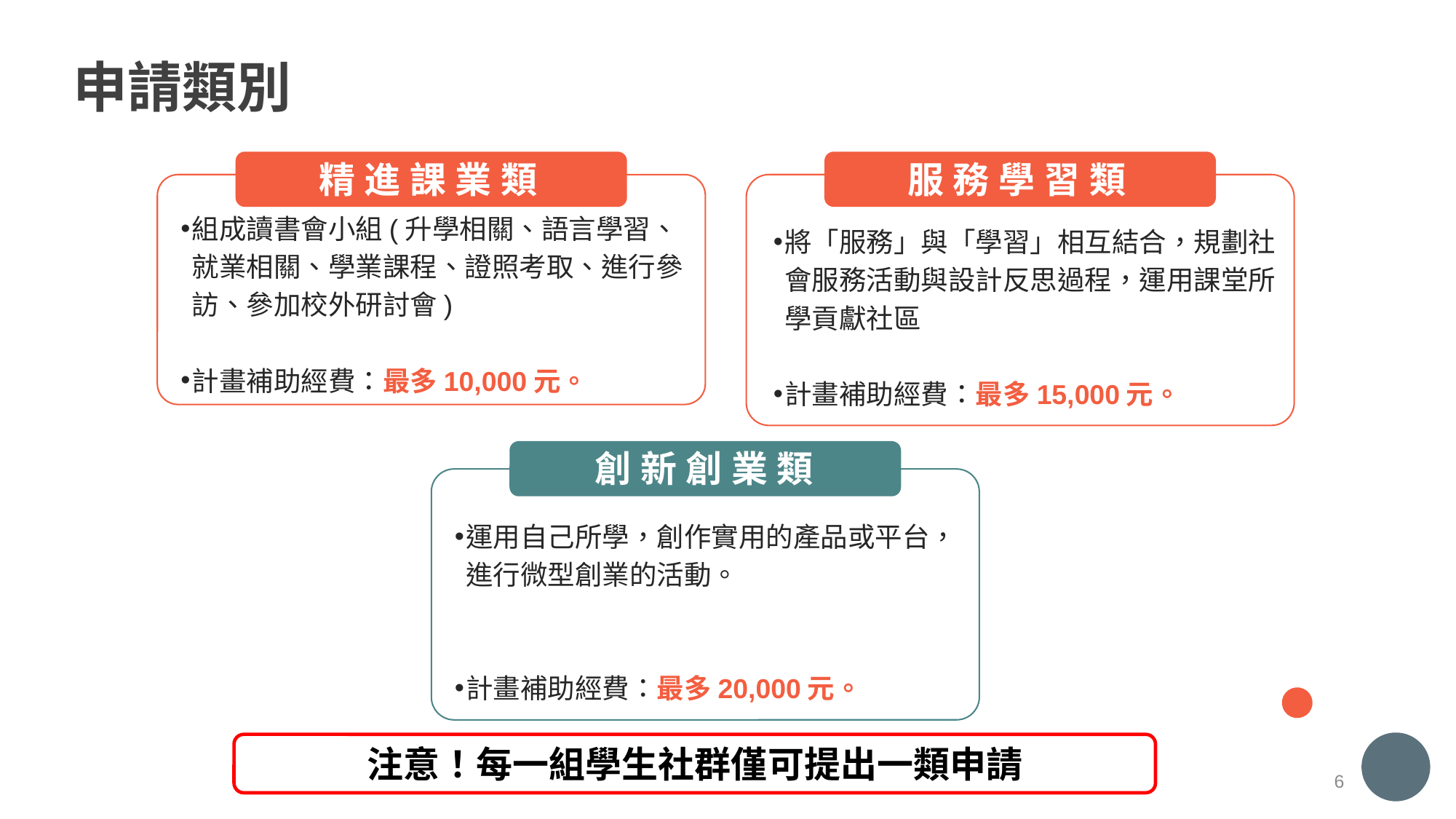

申請類別
精進課業類
服務學習類

組成讀書會小組(升學相關、語言學習、就業相關、學業課程、證照考取、進行參訪、參加校外研討會)

計畫補助經費：最多10,000元。
將「服務」與「學習」相互結合，規劃社會服務活動與設計反思過程，運用課堂所學貢獻社區

計畫補助經費：最多15,000元。
創新創業類

運用自己所學，創作實用的產品或平台，進行微型創業的活動。

計畫補助經費：最多20,000元。

注意！每一組學生社群僅可提出一類申請
6